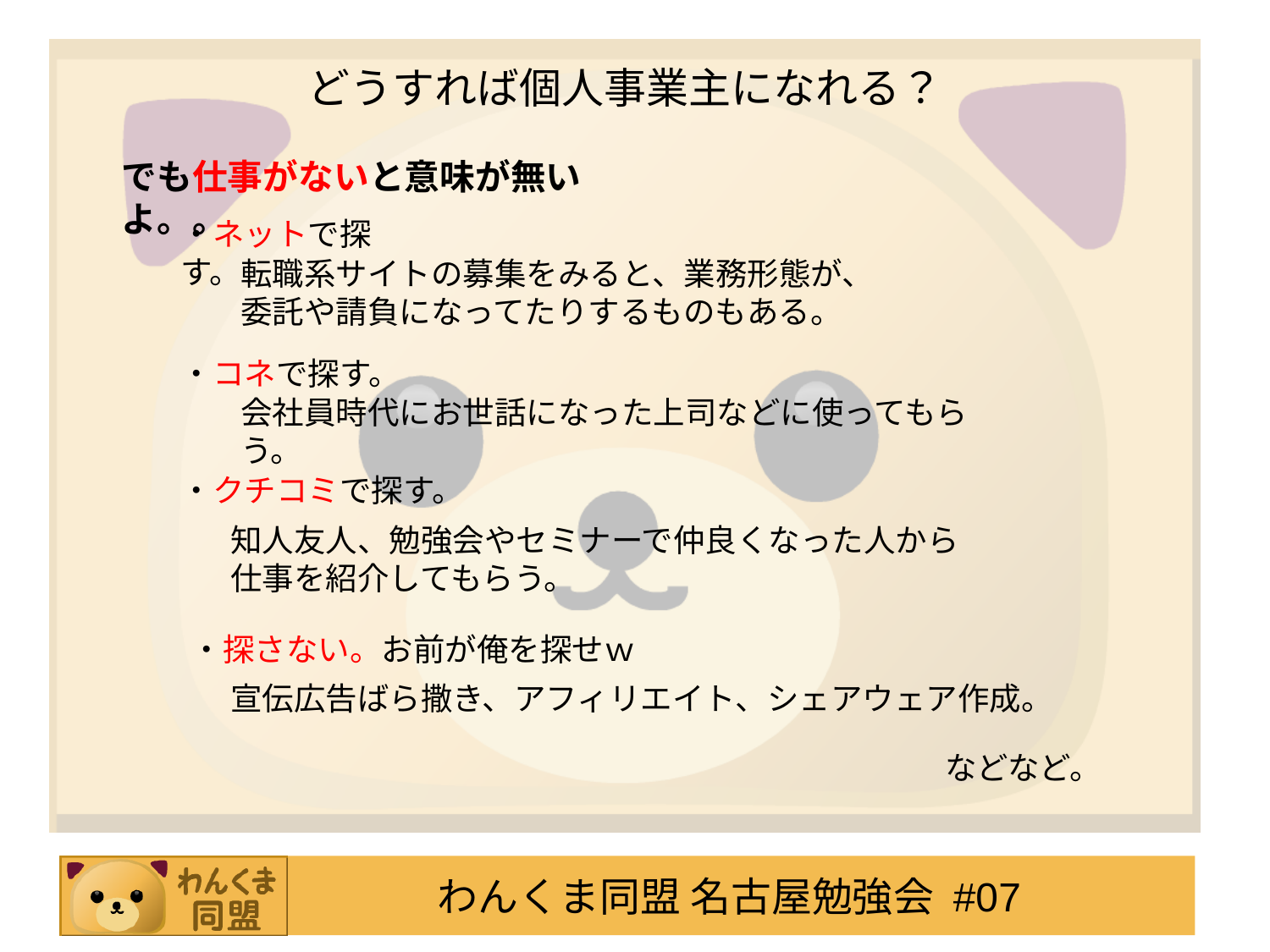

# どうすれば個人事業主になれる？
でも仕事がないと意味が無いよ。。
・ネットで探す。
転職系サイトの募集をみると、業務形態が、
委託や請負になってたりするものもある。
・コネで探す。
会社員時代にお世話になった上司などに使ってもらう。
・クチコミで探す。
知人友人、勉強会やセミナーで仲良くなった人から
仕事を紹介してもらう。
・探さない。お前が俺を探せｗ
宣伝広告ばら撒き、アフィリエイト、シェアウェア作成。
などなど。